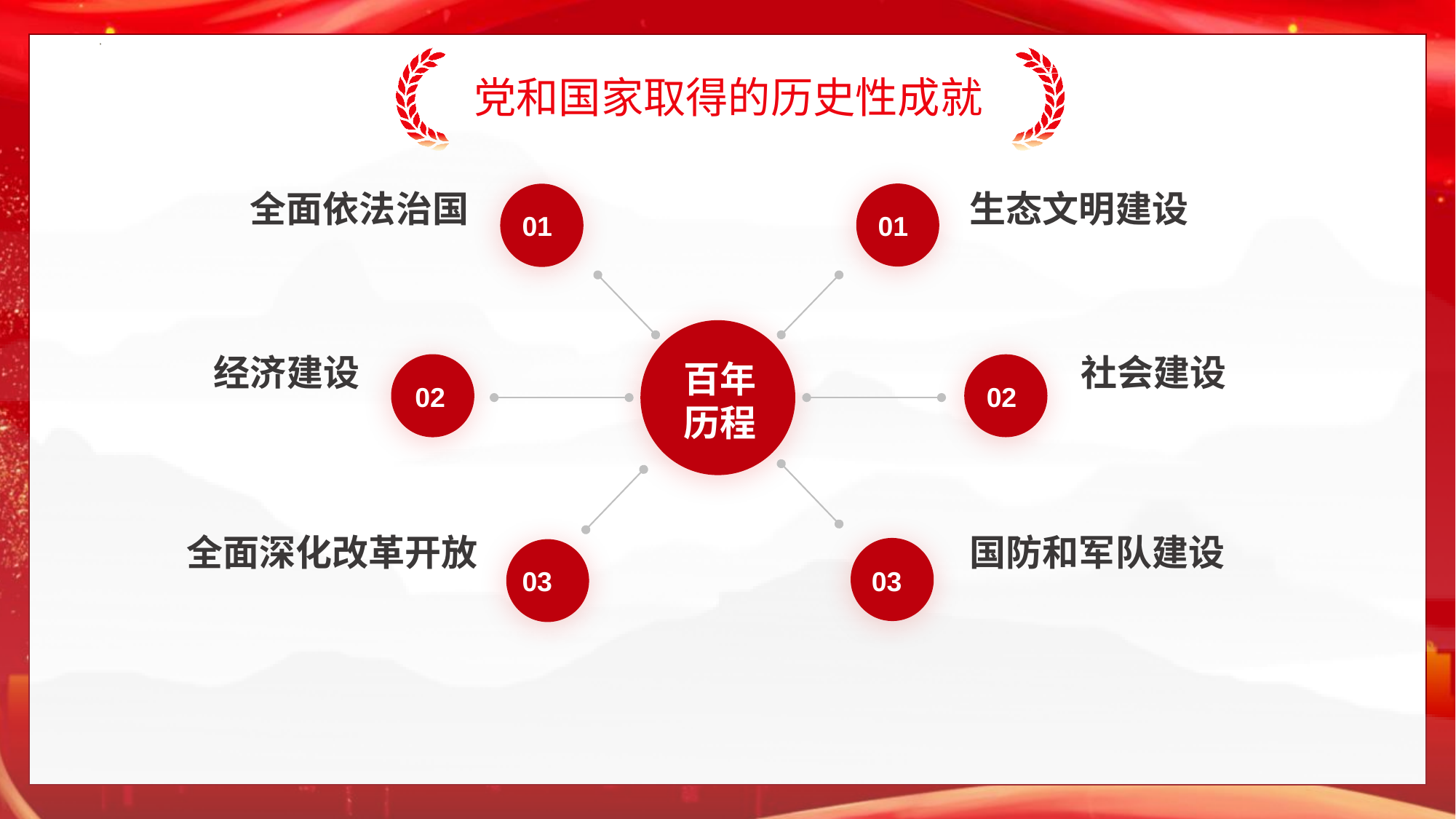

党和国家取得的历史性成就
全面依法治国
生态文明建设

01
01

经济建设
社会建设
百年
历程

02
02
全面深化改革开放
国防和军队建设

03
03